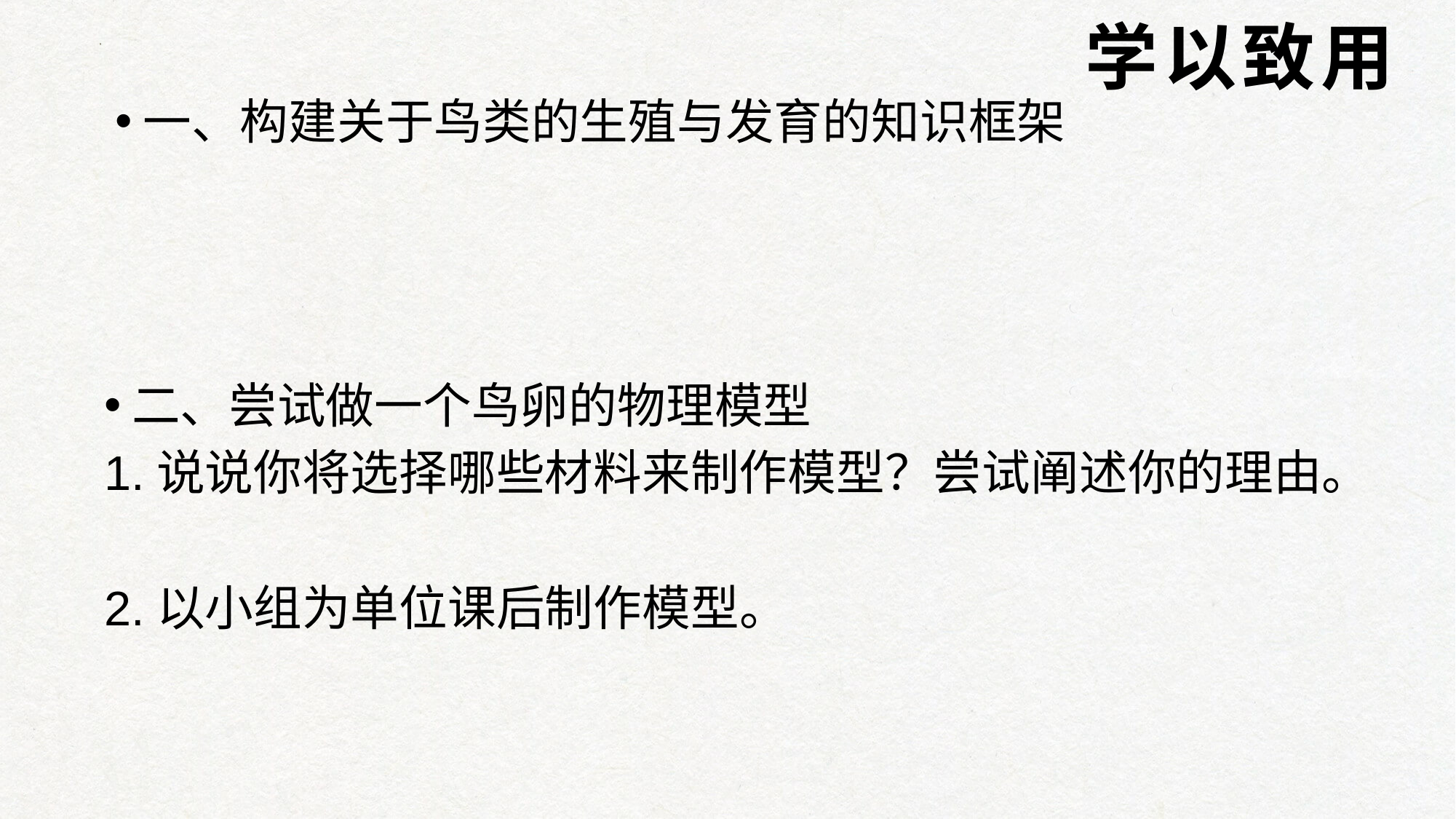

学以致用
一、构建关于鸟类的生殖与发育的知识框架
二、尝试做一个鸟卵的物理模型
1.说说你将选择哪些材料来制作模型？尝试阐述你的理由。

2.以小组为单位课后制作模型。